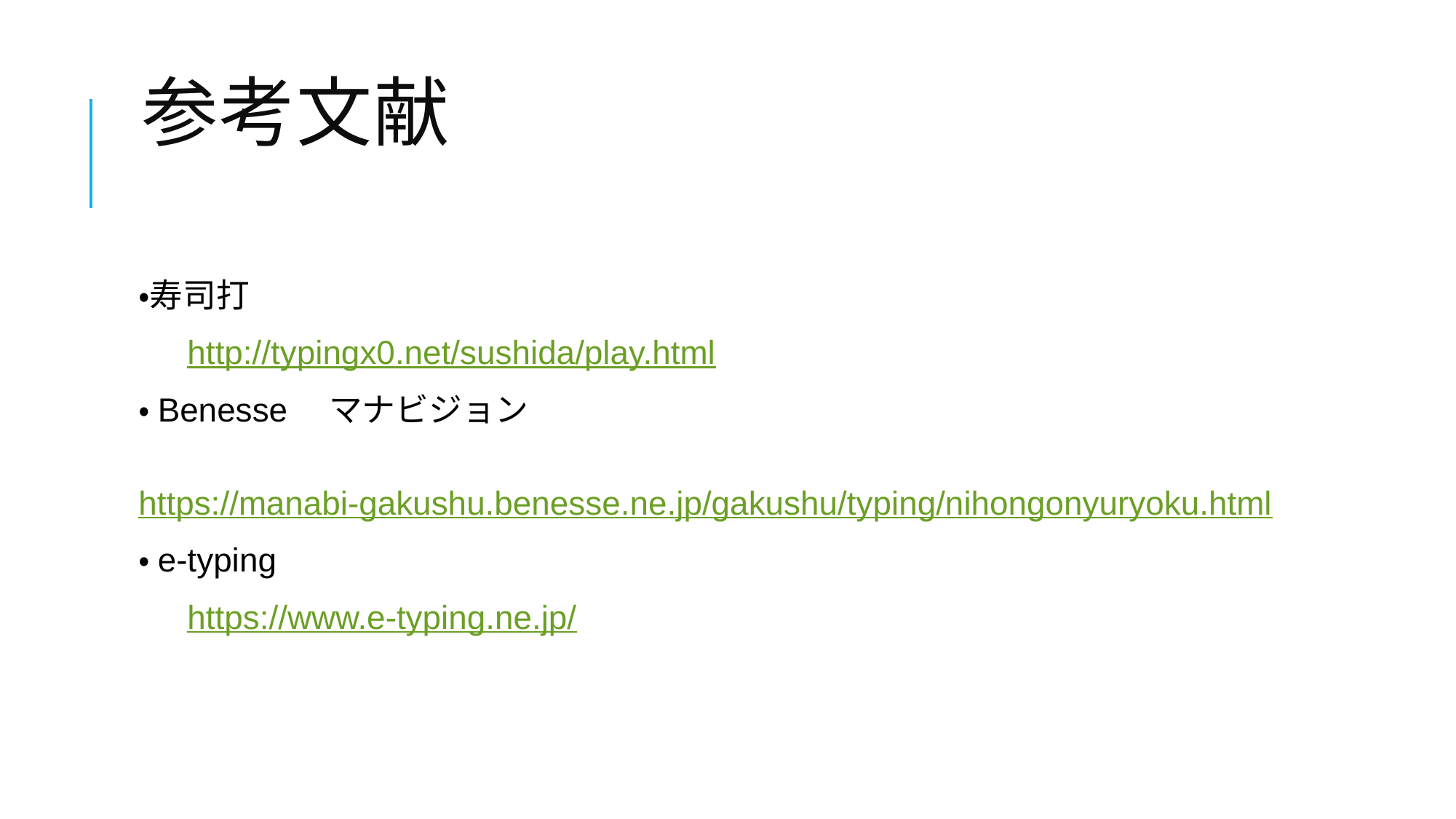

# 参考文献
・寿司打
　 http://typingx0.net/sushida/play.html
・Benesse　マナビジョン
　 https://manabi-gakushu.benesse.ne.jp/gakushu/typing/nihongonyuryoku.html
・e-typing
　 https://www.e-typing.ne.jp/